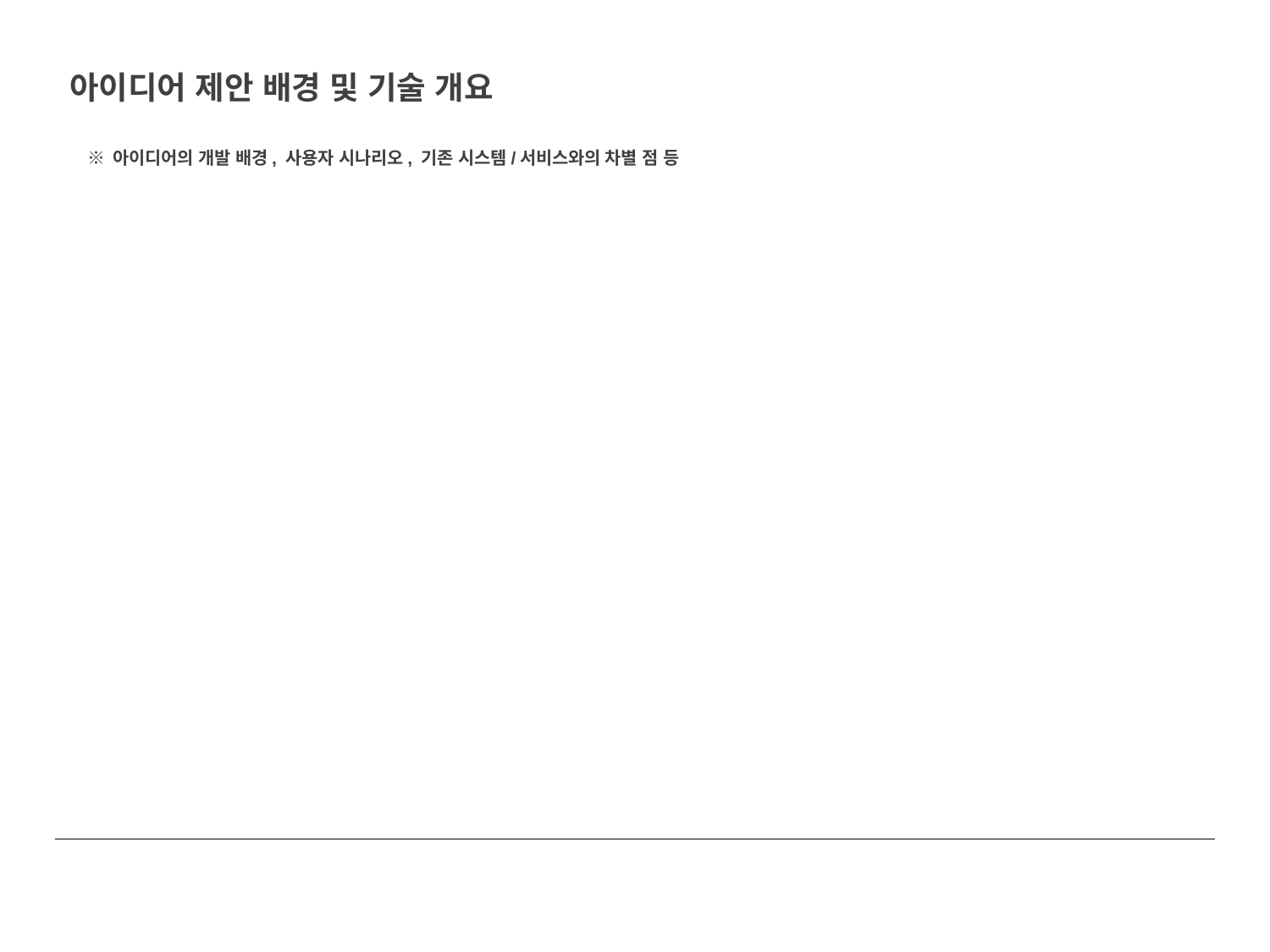

아이디어 제안 배경 및 기술 개요
※ 아이디어의 개발 배경, 사용자 시나리오, 기존 시스템/서비스와의 차별 점 등